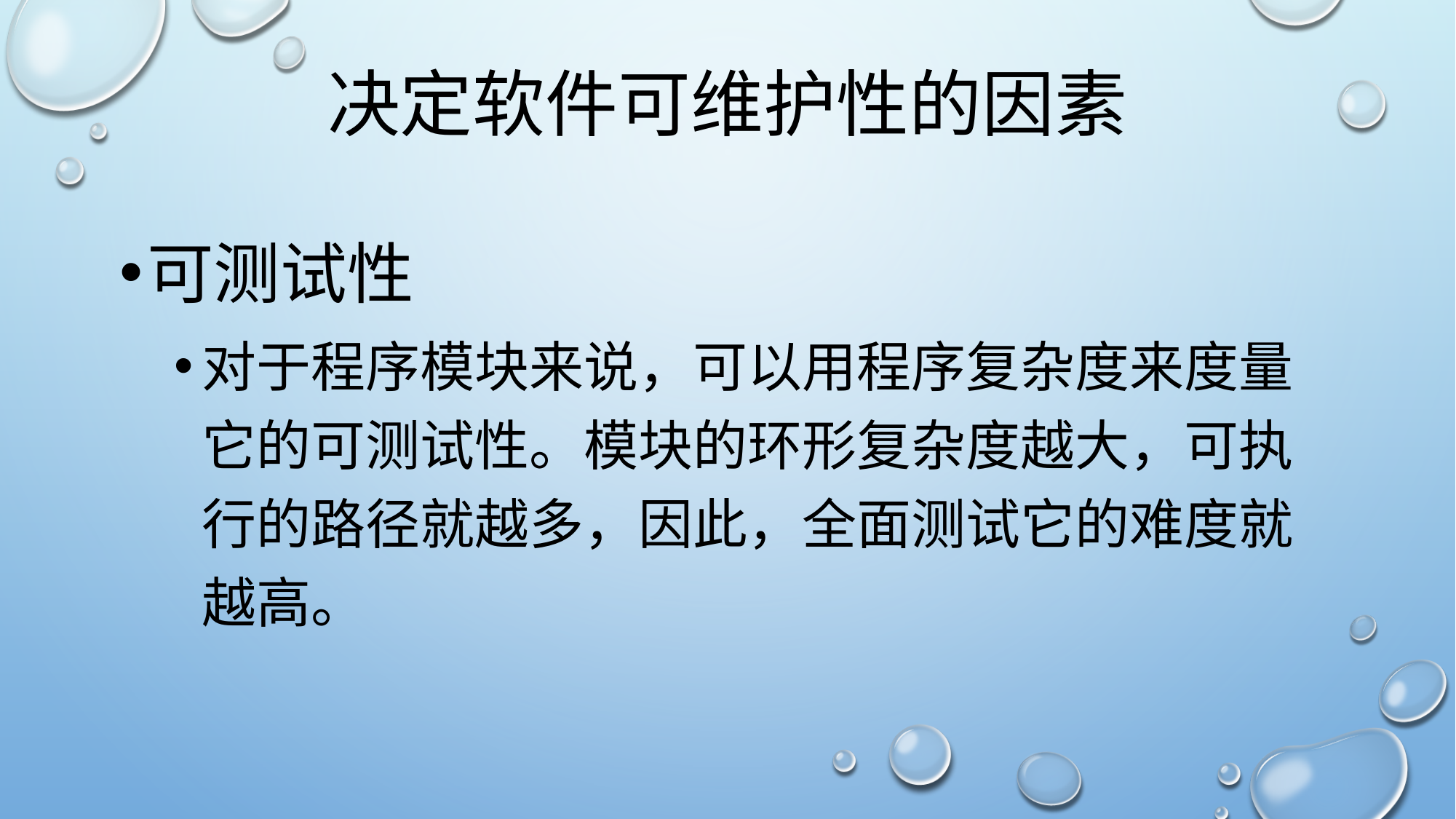

# 决定软件可维护性的因素
可测试性
对于程序模块来说，可以用程序复杂度来度量它的可测试性。模块的环形复杂度越大，可执行的路径就越多，因此，全面测试它的难度就越高。